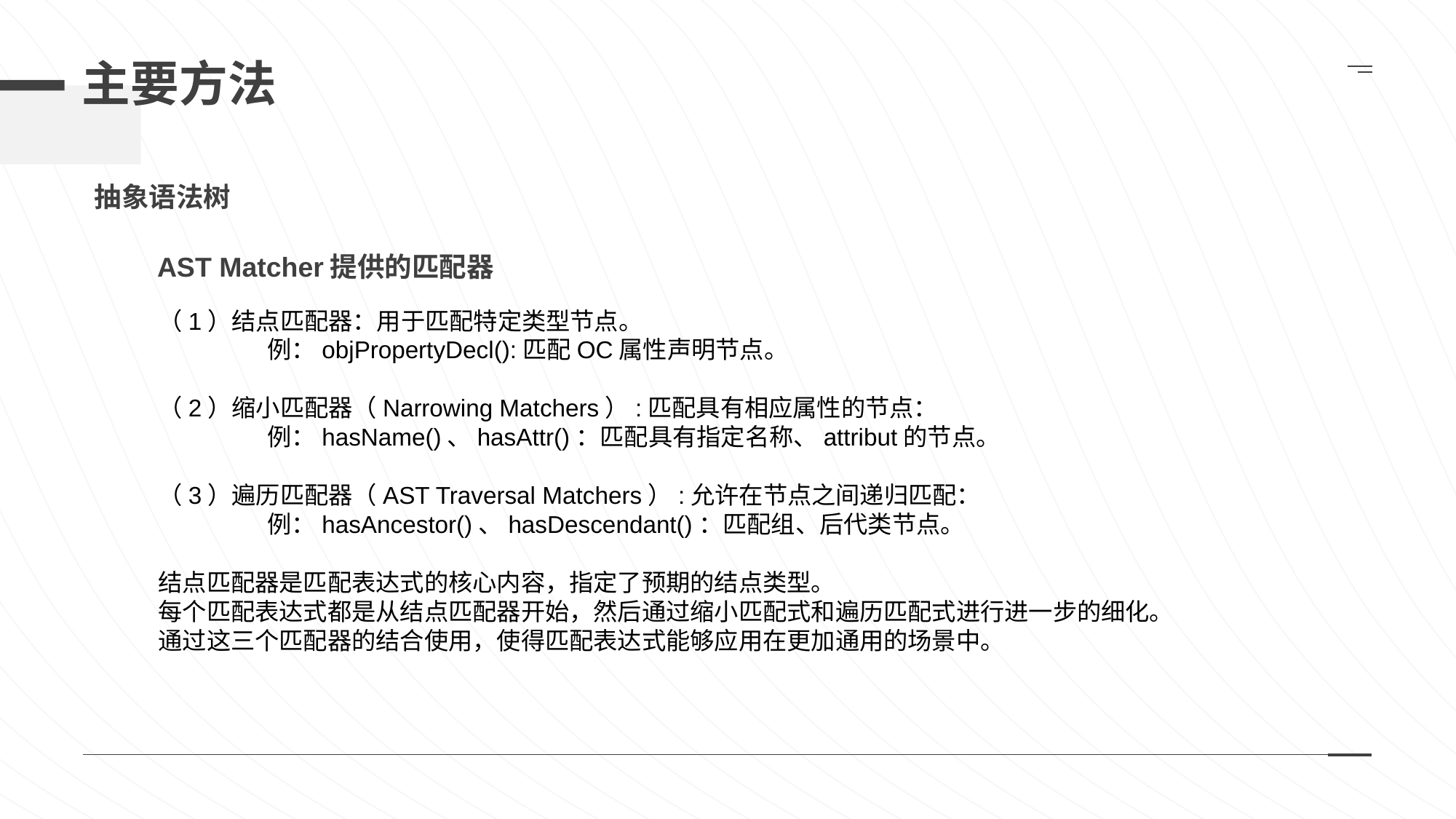

# 主要方法
抽象语法树
AST Matcher提供的匹配器
（1）结点匹配器：用于匹配特定类型节点。
	例：objPropertyDecl():匹配OC属性声明节点。

（2）缩小匹配器（Narrowing Matchers）:匹配具有相应属性的节点：
	例：hasName()、hasAttr()：匹配具有指定名称、attribut的节点。

（3）遍历匹配器（AST Traversal Matchers）:允许在节点之间递归匹配：
	例：hasAncestor()、hasDescendant()：匹配组、后代类节点。

结点匹配器是匹配表达式的核心内容，指定了预期的结点类型。
每个匹配表达式都是从结点匹配器开始，然后通过缩小匹配式和遍历匹配式进行进一步的细化。
通过这三个匹配器的结合使用，使得匹配表达式能够应用在更加通用的场景中。